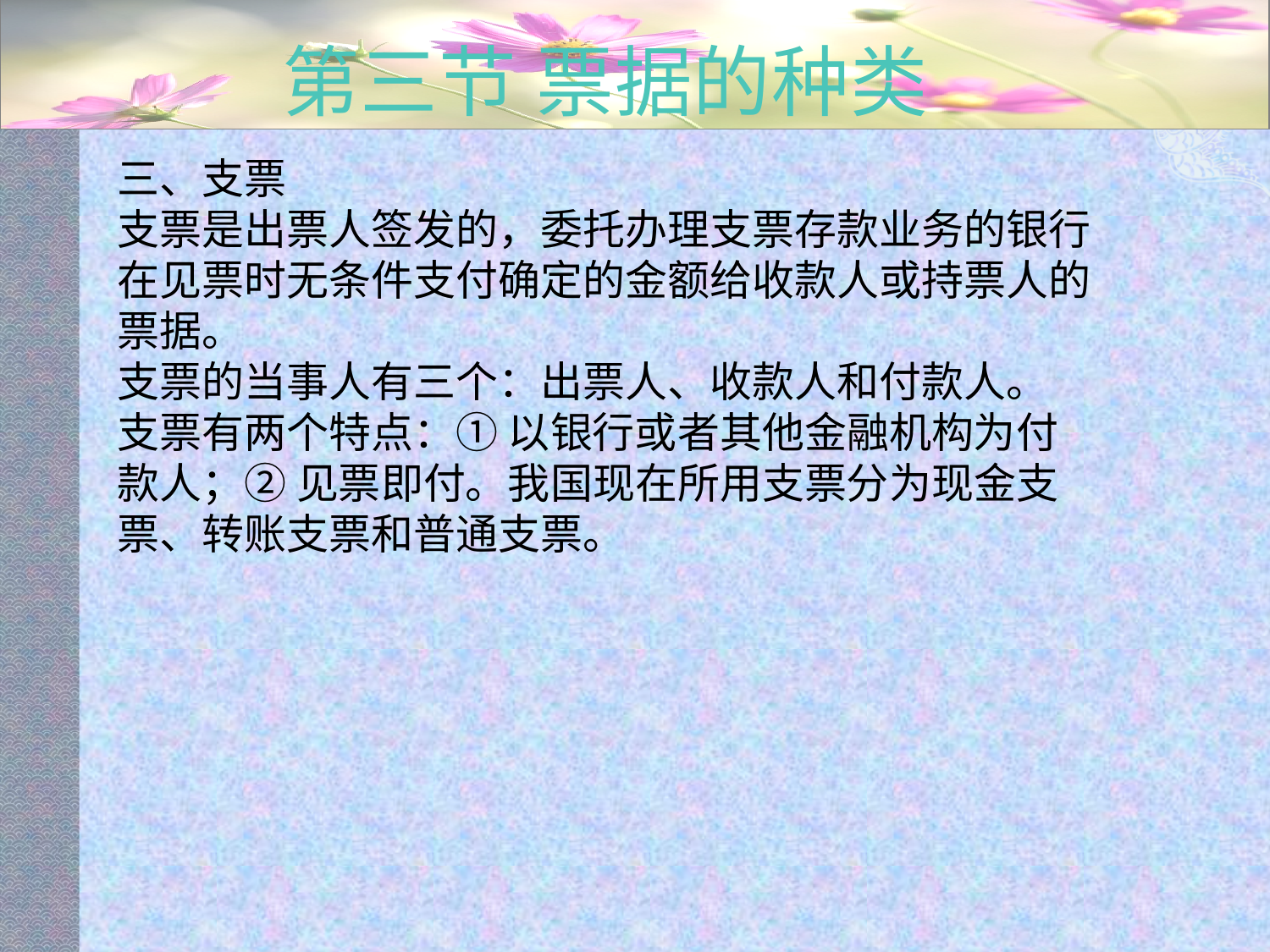

# 第三节 票据的种类
三、支票
支票是出票人签发的，委托办理支票存款业务的银行在见票时无条件支付确定的金额给收款人或持票人的票据。
支票的当事人有三个：出票人、收款人和付款人。
支票有两个特点：① 以银行或者其他金融机构为付款人；② 见票即付。我国现在所用支票分为现金支票、转账支票和普通支票。